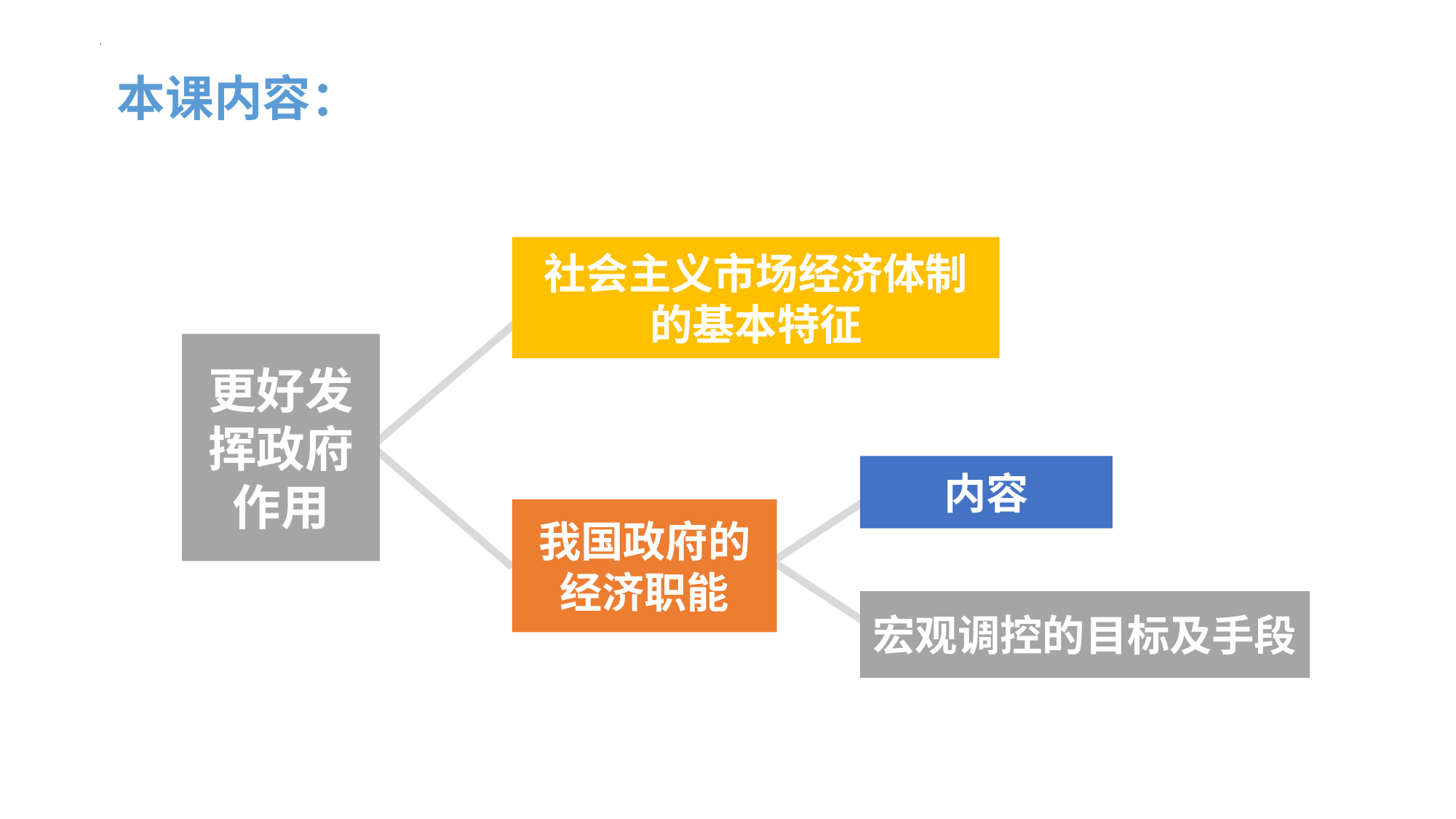

本课内容：
社会主义市场经济体制
的基本特征

更好发挥政府
作用

内容

我国政府的经济职能

宏观调控的目标及手段